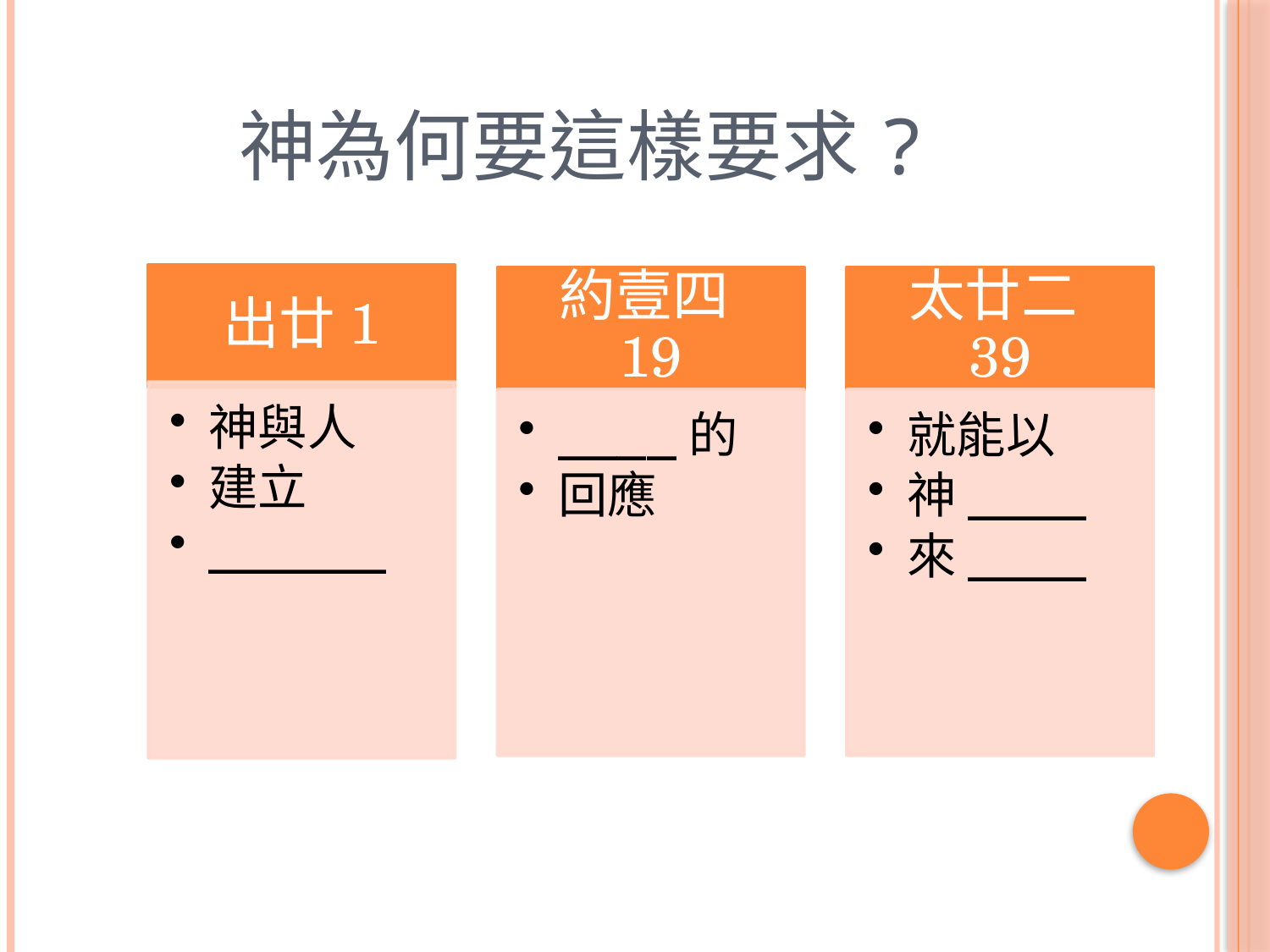

# 神為何要這樣要求?

出廿1
神與人
建立
______
約壹四19
____的
回應
太廿二39
就能以
神____
來____